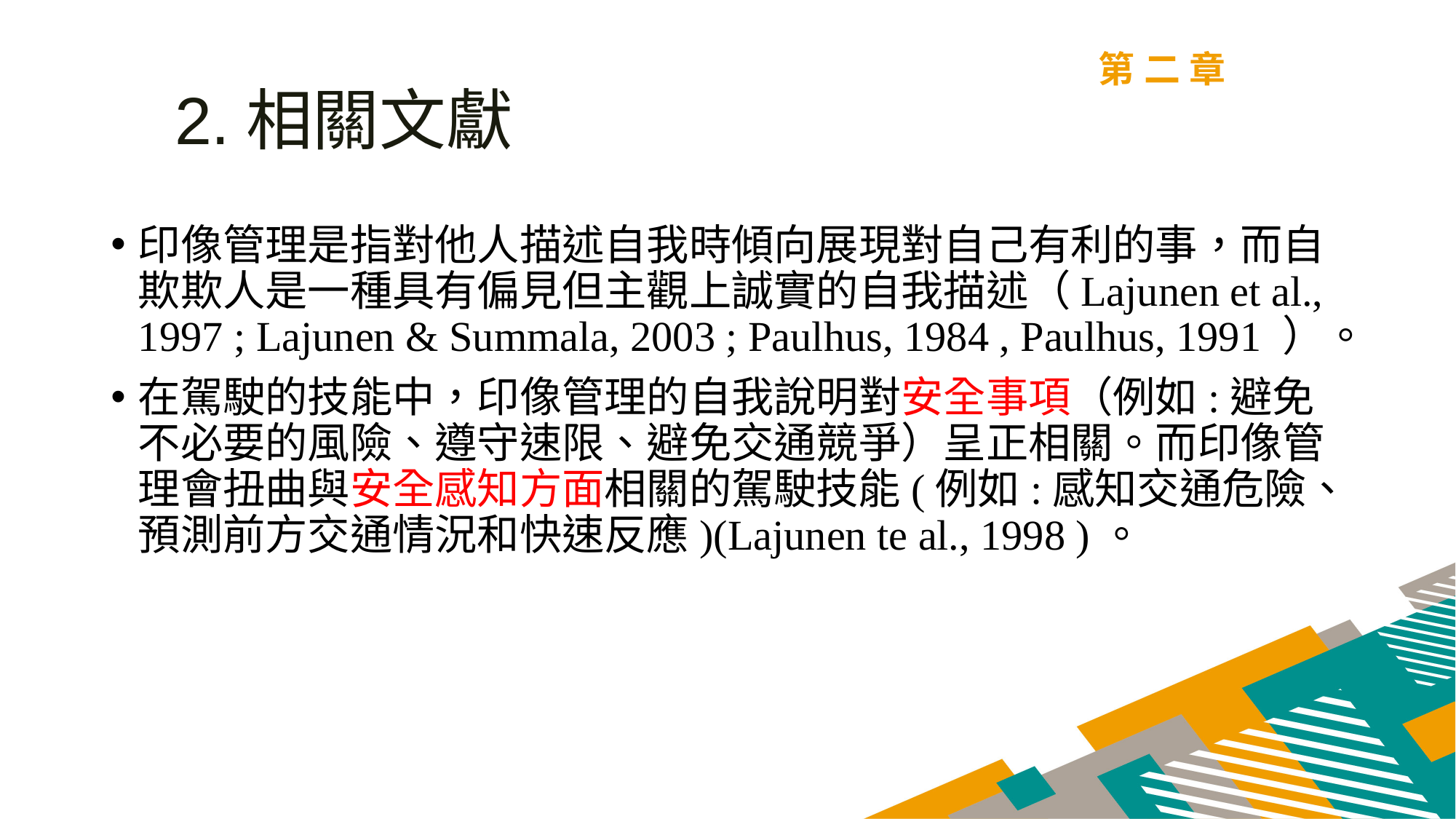

第二章
2.相關文獻
印像管理是指對他人描述自我時傾向展現對自己有利的事，而自欺欺人是一種具有偏見但主觀上誠實的自我描述（Lajunen et al., 1997 ; Lajunen & Summala, 2003 ; Paulhus, 1984 , Paulhus, 1991 ）。
在駕駛的技能中，印像管理的自我說明對安全事項（例如:避免不必要的風險、遵守速限、避免交通競爭）呈正相關。而印像管理會扭曲與安全感知方面相關的駕駛技能(例如:感知交通危險、預測前方交通情況和快速反應)(Lajunen te al., 1998 )。